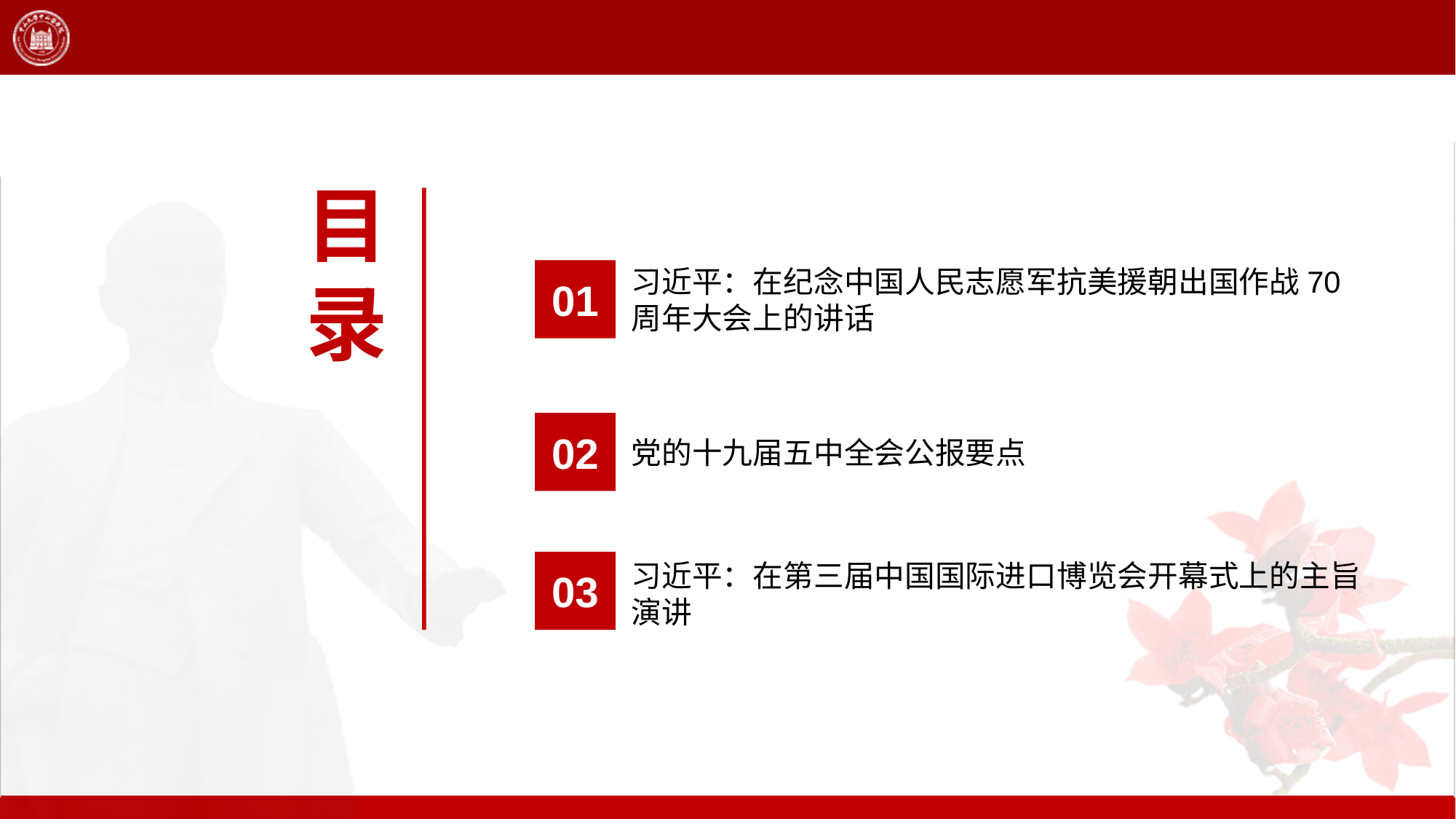

目录

习近平：在纪念中国人民志愿军抗美援朝出国作战70周年大会上的讲话
01
02
党的十九届五中全会公报要点
03
习近平：在第三届中国国际进口博览会开幕式上的主旨演讲